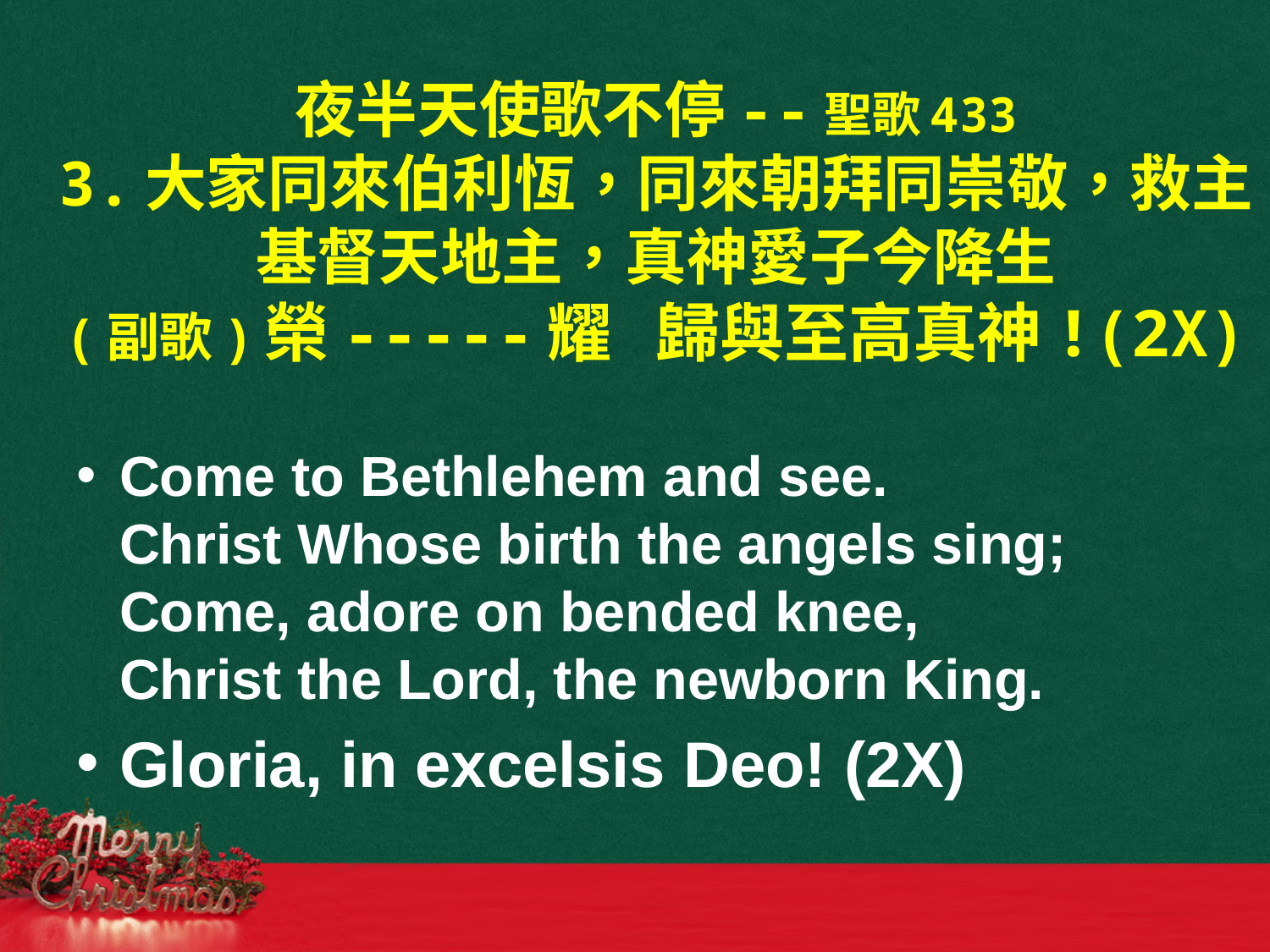

# 夜半天使歌不停--聖歌433 3.大家同來伯利恆，同來朝拜同崇敬，救主基督天地主，真神愛子今降生 (副歌)榮-----耀   歸與至高真神!(2X)
Come to Bethlehem and see.
Christ Whose birth the angels sing;
Come, adore on bended knee,
Christ the Lord, the newborn King.
Gloria, in excelsis Deo! (2X)